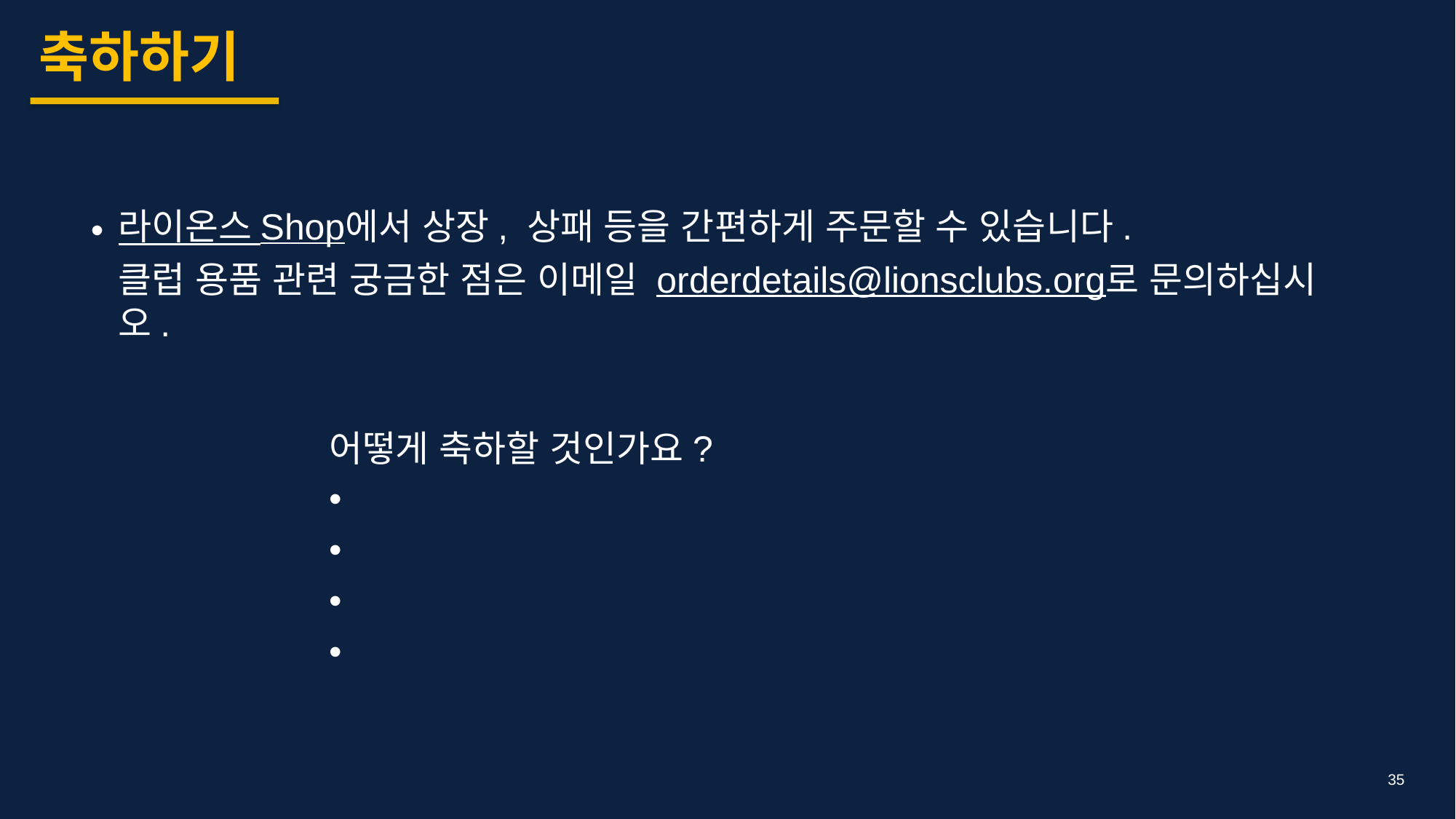

축하하기

라이온스 Shop에서 상장, 상패 등을 간편하게 주문할 수 있습니다.
클럽 용품 관련 궁금한 점은 이메일 orderdetails@lionsclubs.org로 문의하십시오.
어떻게 축하할 것인가요?

35